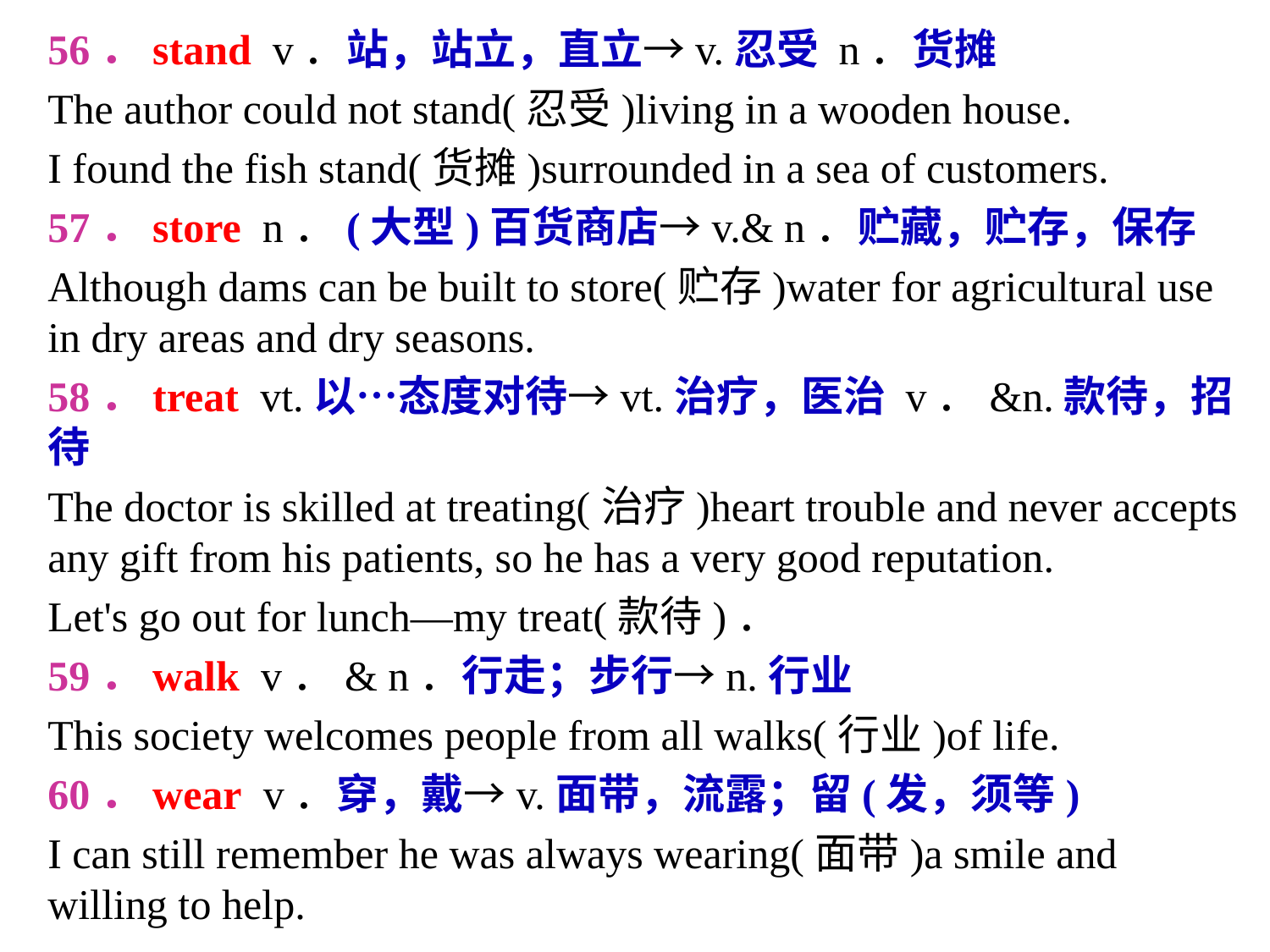

56．stand  v．站，站立，直立→v.忍受 n．货摊
The author could not stand(忍受)living in a wooden house.
I found the fish stand(货摊)surrounded in a sea of customers.
57．store  n．(大型)百货商店→v.& n．贮藏，贮存，保存
Although dams can be built to store(贮存)water for agricultural use in dry areas and dry seasons.
58．treat  vt.以…态度对待→vt.治疗，医治 v．&n.款待，招待
The doctor is skilled at treating(治疗)heart trouble and never accepts any gift from his patients, so he has a very good reputation.
Let's go out for lunch—my treat(款待)．
59．walk  v．& n．行走；步行→n.行业
This society welcomes people from all walks(行业)of life.
60．wear  v．穿，戴→v.面带，流露；留(发，须等)
I can still remember he was always wearing(面带)a smile and willing to help.